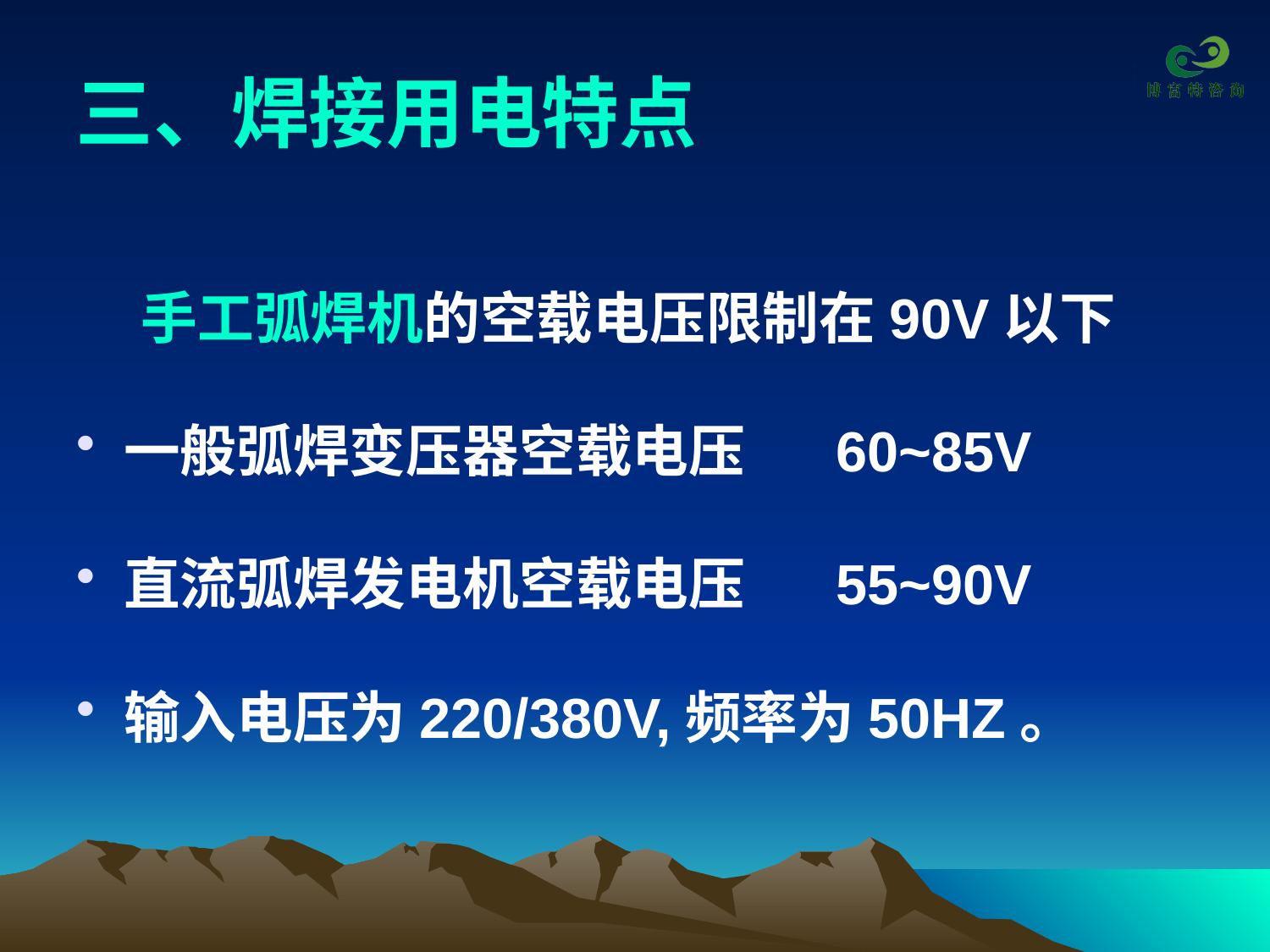

# 三、焊接用电特点
    手工弧焊机的空载电压限制在90V以下
一般弧焊变压器空载电压      60~85V
直流弧焊发电机空载电压      55~90V
输入电压为220/380V,频率为50HZ。